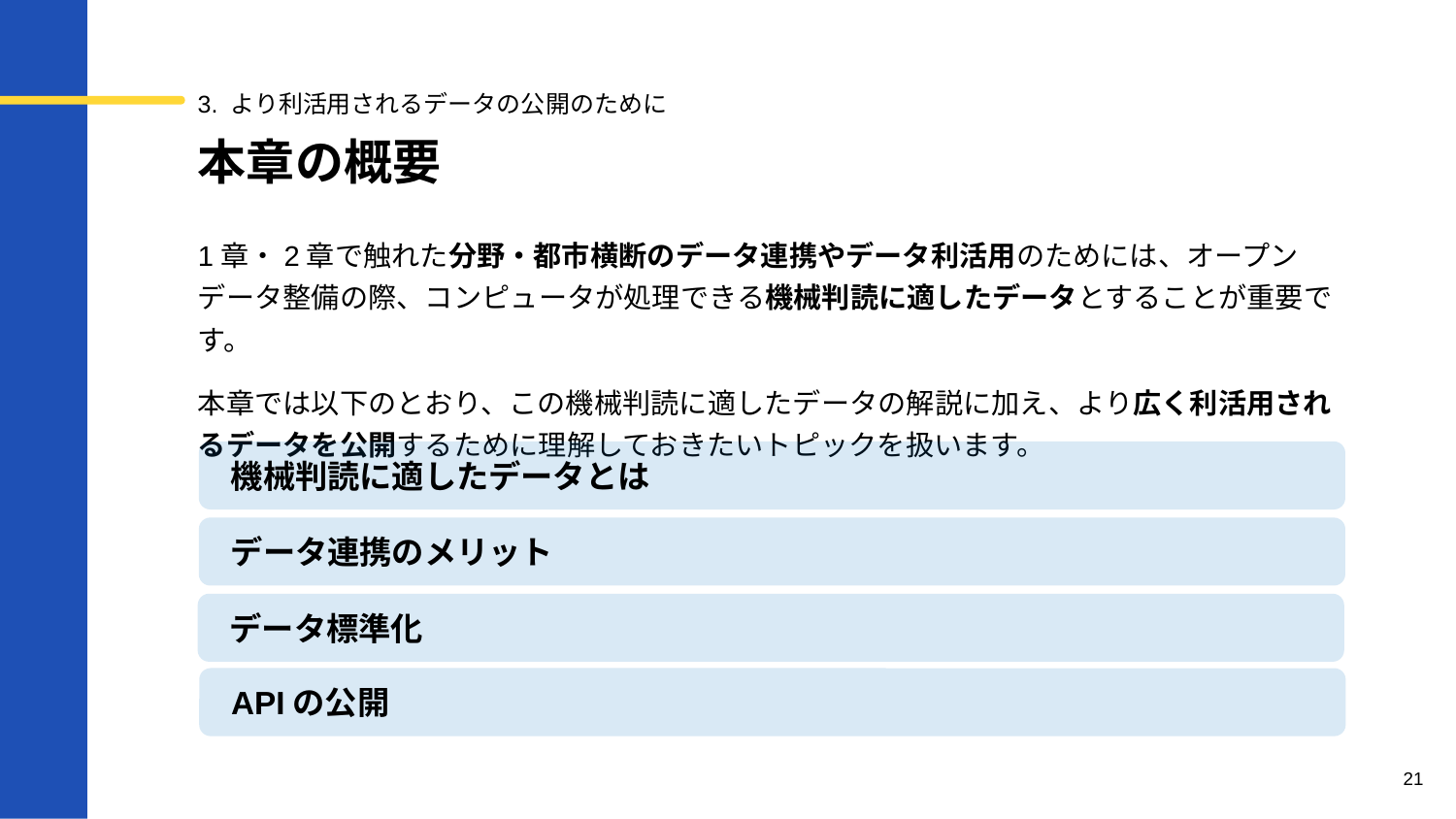

3. より利活用されるデータの公開のために
# 本章の概要
1章・2章で触れた分野・都市横断のデータ連携やデータ利活用のためには、オープンデータ整備の際、コンピュータが処理できる機械判読に適したデータとすることが重要です。
本章では以下のとおり、この機械判読に適したデータの解説に加え、より広く利活用されるデータを公開するために理解しておきたいトピックを扱います。
機械判読に適したデータとは
データ連携のメリット
データ標準化
APIの公開
21